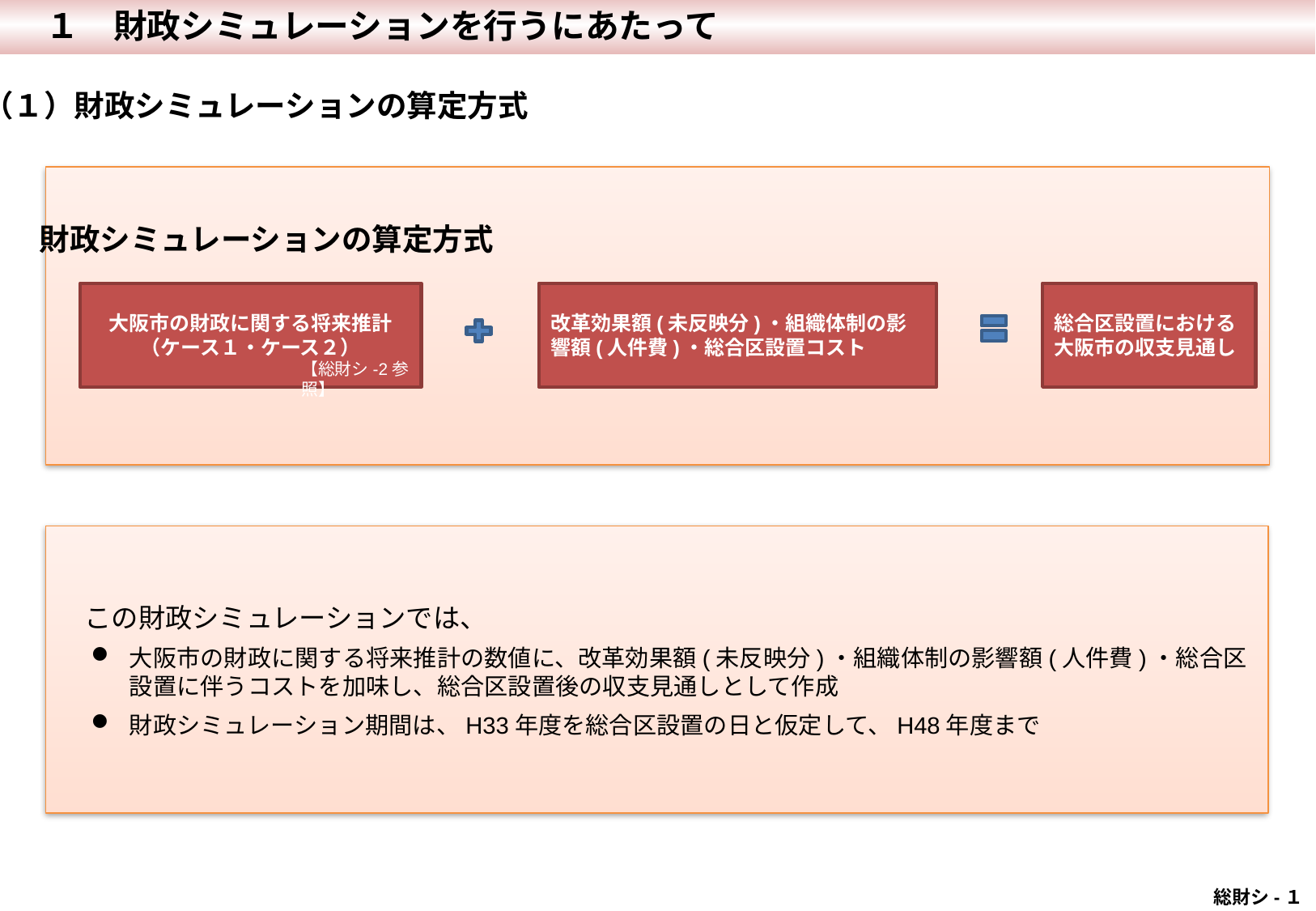

１　財政シミュレーションを行うにあたって
（１）財政シミュレーションの算定方式

　財政シミュレーションの算定方式
大阪市の財政に関する将来推計
（ケース１・ケース２）
改革効果額(未反映分)・組織体制の影響額(人件費)・総合区設置コスト
総合区設置における
大阪市の収支見通し

【総財シ-2参照】
　この財政シミュレーションでは、
大阪市の財政に関する将来推計の数値に、改革効果額(未反映分)・組織体制の影響額(人件費)・総合区設置に伴うコストを加味し、総合区設置後の収支見通しとして作成
財政シミュレーション期間は、H33年度を総合区設置の日と仮定して、H48年度まで
総財シ-１